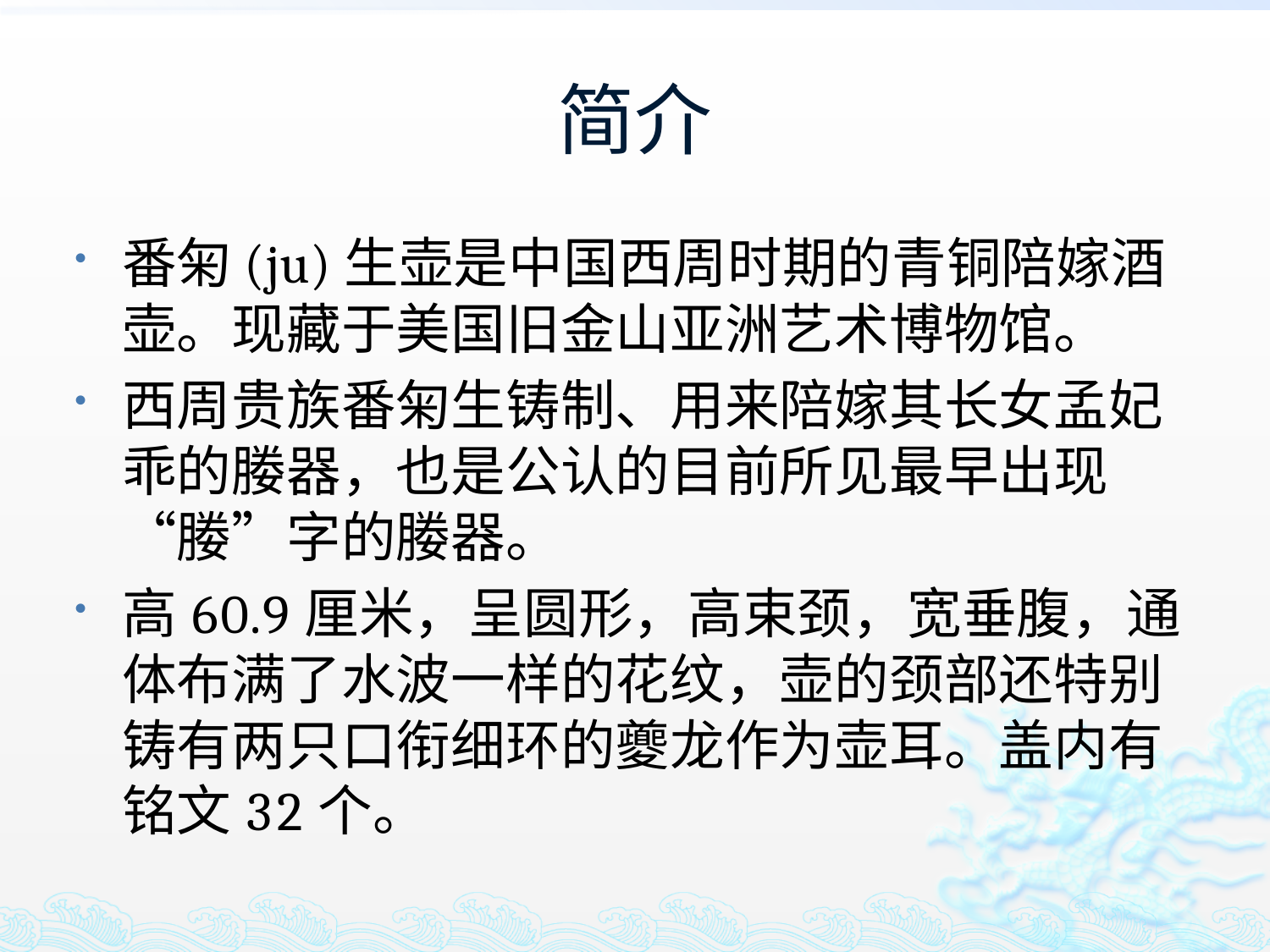

# 简介
番匊(ju)生壶是中国西周时期的青铜陪嫁酒壶。现藏于美国旧金山亚洲艺术博物馆。
西周贵族番匊生铸制、用来陪嫁其长女孟妃乖的媵器，也是公认的目前所见最早出现“媵”字的媵器。
高60.9厘米，呈圆形，高束颈，宽垂腹，通体布满了水波一样的花纹，壶的颈部还特别铸有两只口衔细环的夔龙作为壶耳。盖内有铭文32个。